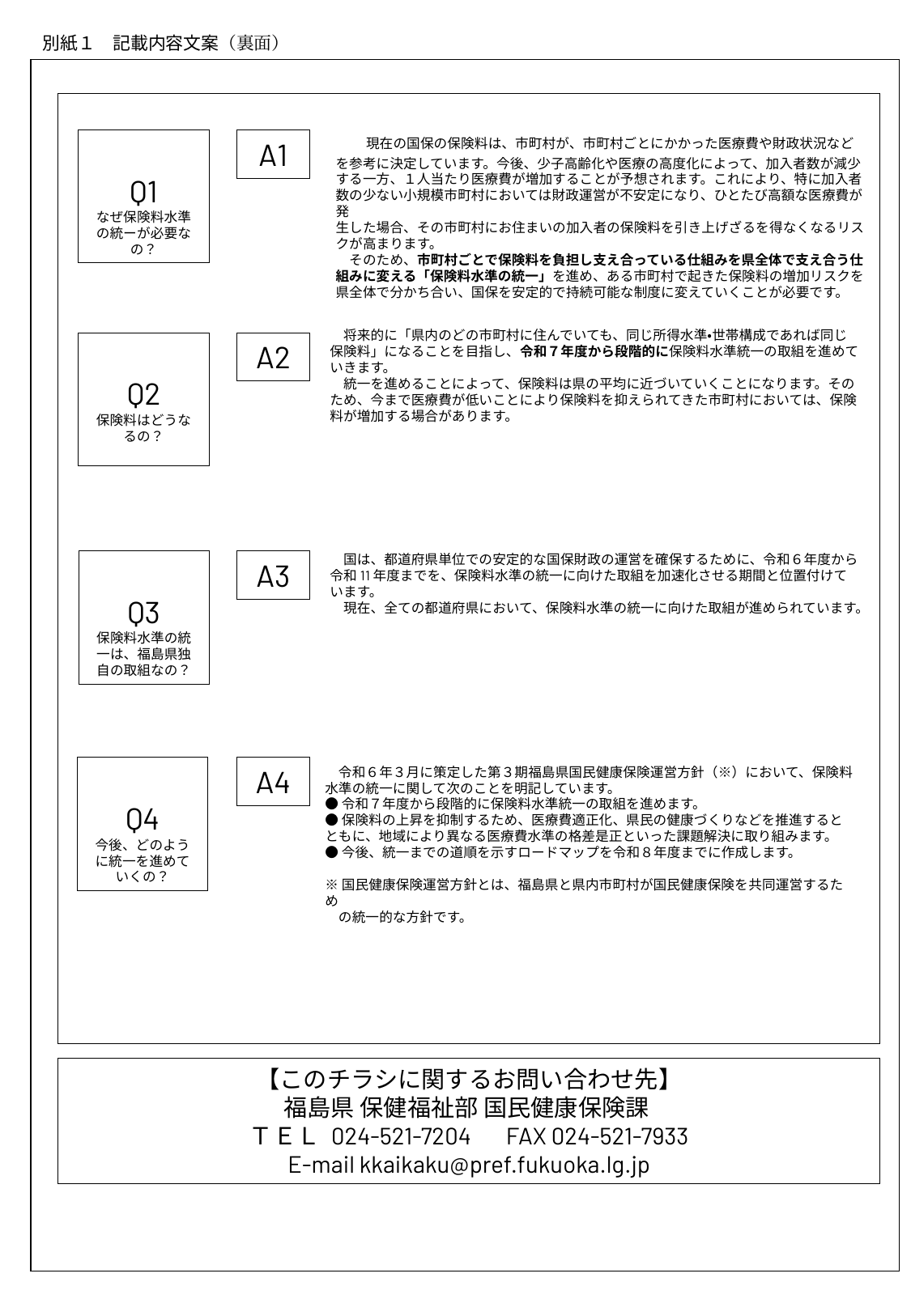

別紙１　記載内容文案（裏面）

　現在の国保の保険料は、市町村が、市町村ごとにかかった医療費や財政状況などを参考に決定しています。今後、少子高齢化や医療の高度化によって、加入者数が減少する一方、１人当たり医療費が増加することが予想されます。これにより、特に加入者数の少ない小規模市町村においては財政運営が不安定になり、ひとたび高額な医療費が発
生した場合、その市町村にお住まいの加入者の保険料を引き上げざるを得なくなるリスクが高まります。
　そのため、市町村ごとで保険料を負担し支え合っている仕組みを県全体で支え合う仕組みに変える「保険料水準の統一」を進め、ある市町村で起きた保険料の増加リスクを県全体で分かち合い、国保を安定的で持続可能な制度に変えていくことが必要です。

Q1
なぜ保険料水準の統ーが必要なの？
A1
　将来的に「県内のどの市町村に住んでいても、同じ所得水準・世帯構成であれば同じ保険料」になることを目指し、令和７年度から段階的に保険料水準統一の取組を進めていきます。
　統一を進めることによって、保険料は県の平均に近づいていくことになります。そのため、今まで医療費が低いことにより保険料を抑えられてきた市町村においては、保険料が増加する場合があります。

Q2
保険料はどうなるの？

A2
　国は、都道府県単位での安定的な国保財政の運営を確保するために、令和６年度から令和11年度までを、保険料水準の統一に向けた取組を加速化させる期間と位置付けています。
　現在、全ての都道府県において、保険料水準の統一に向けた取組が進められています。

Q3
保険料水準の統一は、福島県独自の取組なの？
A3

Q4
今後、どのように統一を進めていくの？
A4
　令和６年３月に策定した第３期福島県国民健康保険運営方針（※）において、保険料水準の統一に関して次のことを明記しています。
●令和７年度から段階的に保険料水準統一の取組を進めます。
●保険料の上昇を抑制するため、医療費適正化、県民の健康づくりなどを推進するとともに、地域により異なる医療費水準の格差是正といった課題解決に取り組みます。
●今後、統一までの道順を示すロードマップを令和８年度までに作成します。

※国民健康保険運営方針とは、福島県と県内市町村が国民健康保険を共同運営するため
　の統一的な方針です。
【このチラシに関するお問い合わせ先】
福島県 保健福祉部 国民健康保険課
ＴＥＬ 024-521-7204　FAX 024-521-7933
E-mail kkaikaku@pref.fukuoka.lg.jp